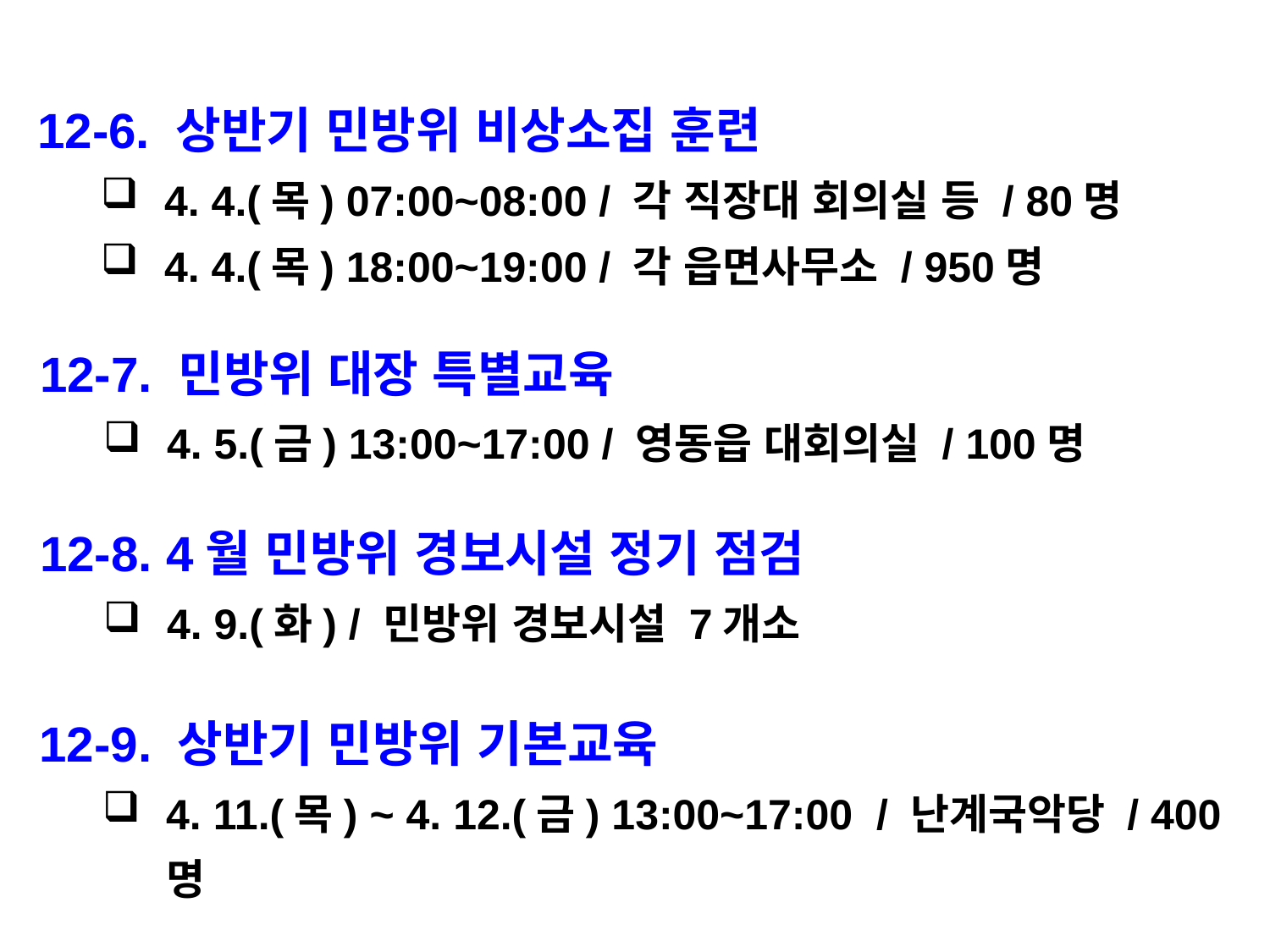

12-6. 상반기 민방위 비상소집 훈련
4. 4.(목) 07:00~08:00 / 각 직장대 회의실 등 / 80명
4. 4.(목) 18:00~19:00 / 각 읍면사무소 / 950명
12-7. 민방위 대장 특별교육
4. 5.(금) 13:00~17:00 / 영동읍 대회의실 / 100명
12-8. 4월 민방위 경보시설 정기 점검
4. 9.(화) / 민방위 경보시설 7개소
12-9. 상반기 민방위 기본교육
4. 11.(목) ~ 4. 12.(금) 13:00~17:00  / 난계국악당 / 400명